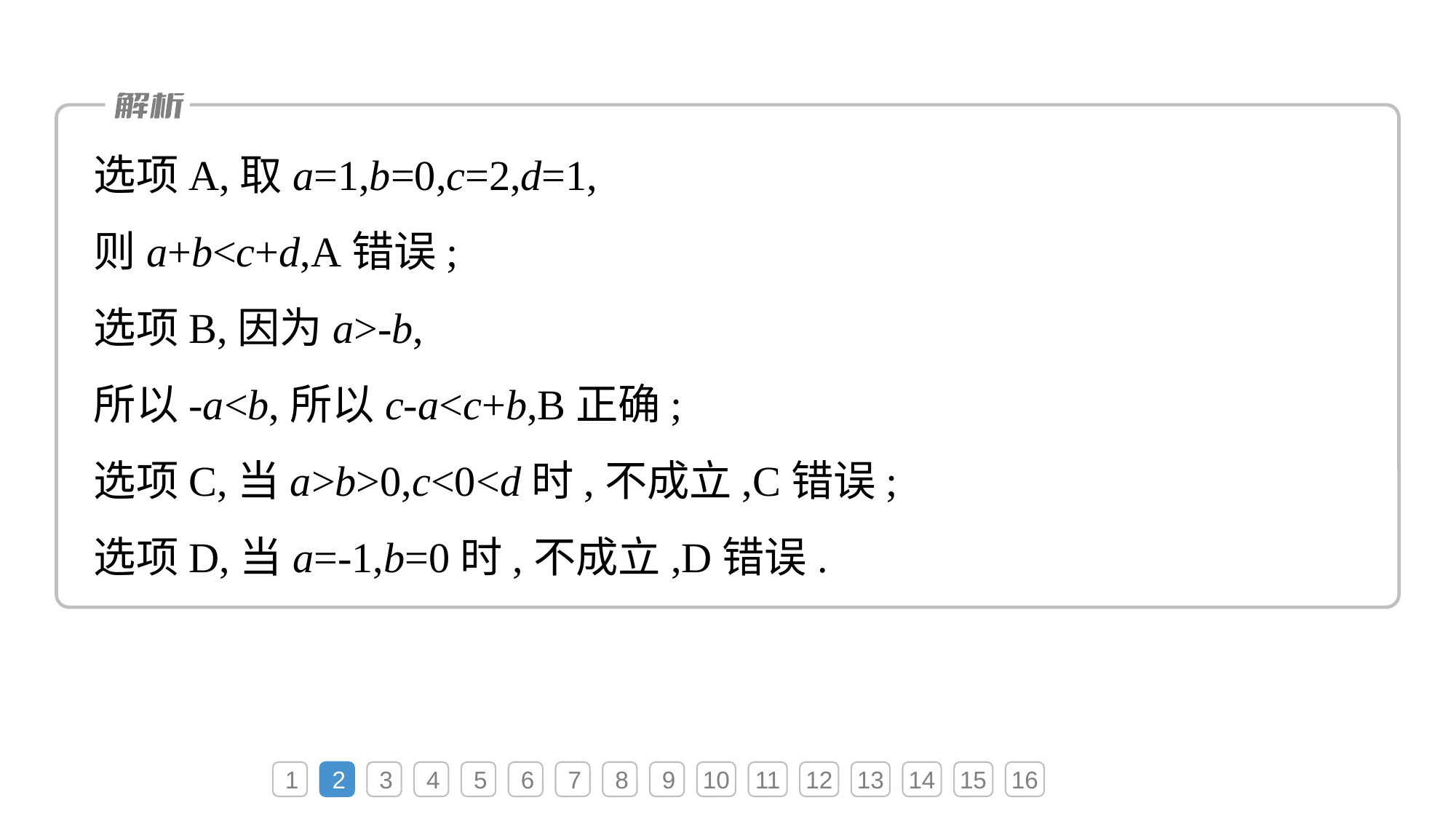

选项A,取a=1,b=0,c=2,d=1,
则a+b<c+d,A错误;
选项B,因为a>-b,
所以-a<b,所以c-a<c+b,B正确;
选项C,当a>b>0,c<0<d时,不成立,C错误;
选项D,当a=-1,b=0时,不成立,D错误.
1
2
3
4
5
6
7
8
9
10
11
12
13
14
15
16